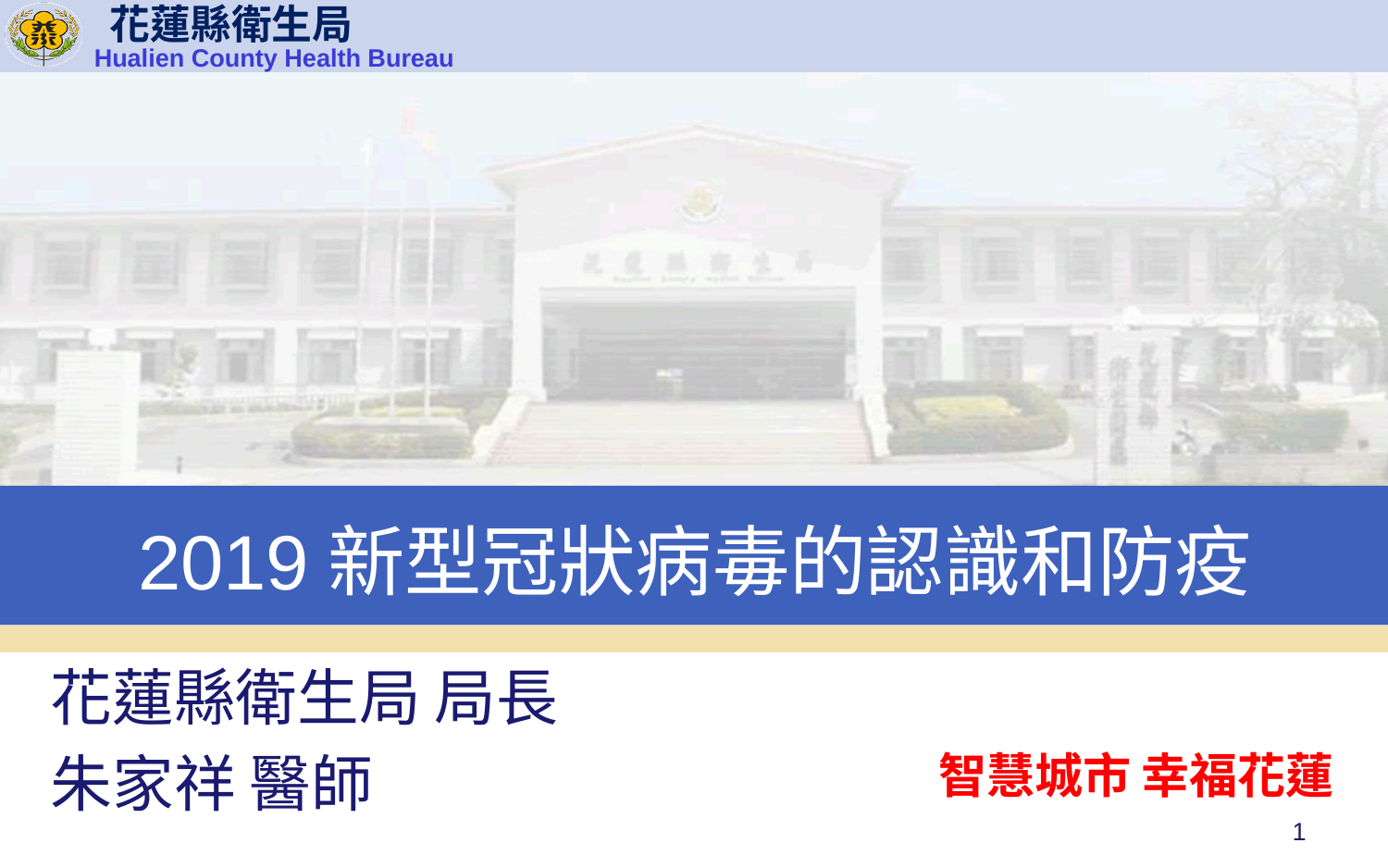

# 2019新型冠狀病毒的認識和防疫
花蓮縣衛生局 局長
朱家祥 醫師
1